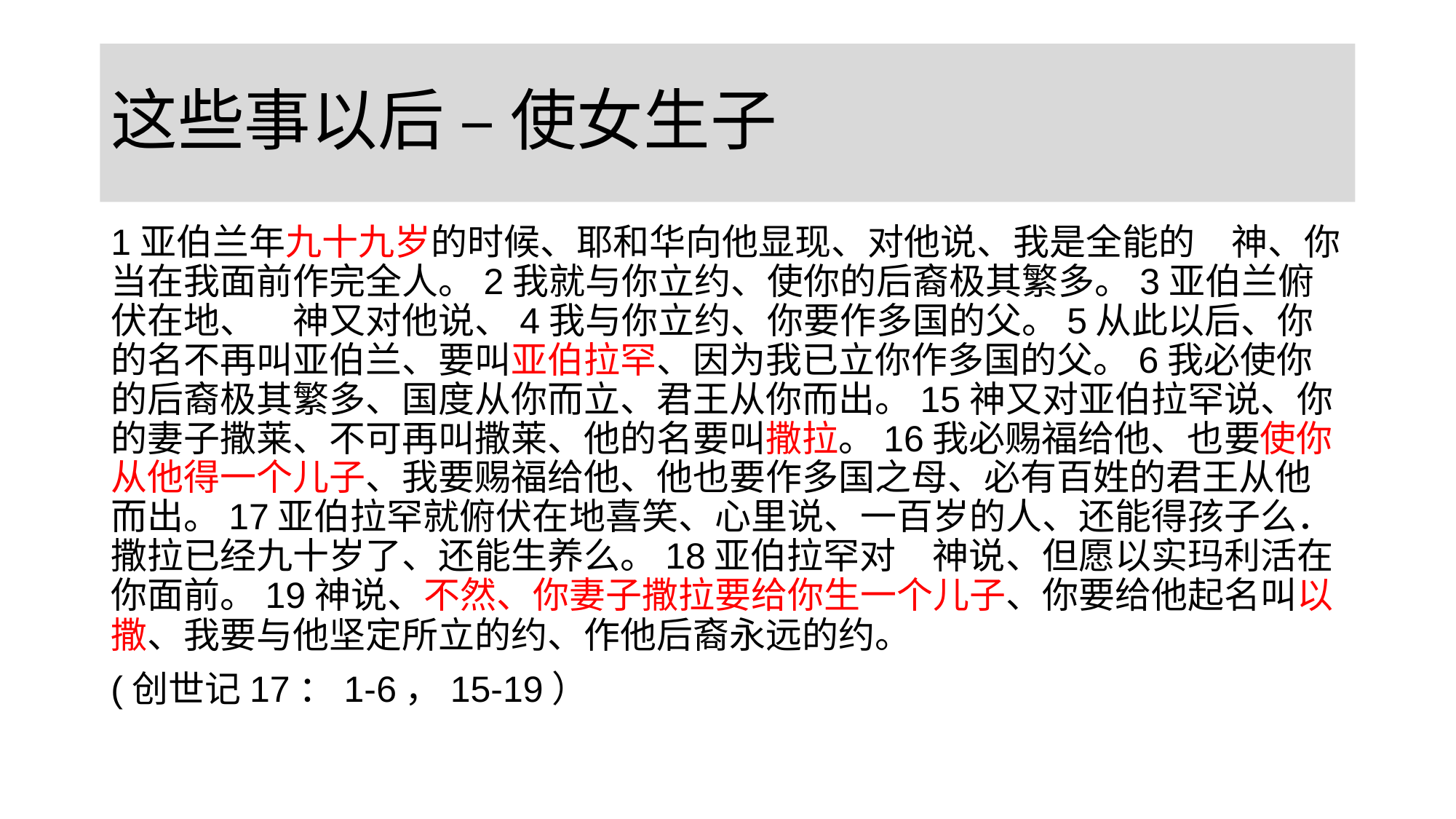

# 这些事以后 – 使女生子
1亚伯兰年九十九岁的时候、耶和华向他显现、对他说、我是全能的　神、你当在我面前作完全人。2我就与你立约、使你的后裔极其繁多。3亚伯兰俯伏在地、　神又对他说、4我与你立约、你要作多国的父。5从此以后、你的名不再叫亚伯兰、要叫亚伯拉罕、因为我已立你作多国的父。6我必使你的后裔极其繁多、国度从你而立、君王从你而出。15神又对亚伯拉罕说、你的妻子撒莱、不可再叫撒莱、他的名要叫撒拉。16我必赐福给他、也要使你从他得一个儿子、我要赐福给他、他也要作多国之母、必有百姓的君王从他而出。17亚伯拉罕就俯伏在地喜笑、心里说、一百岁的人、还能得孩子么．撒拉已经九十岁了、还能生养么。18亚伯拉罕对　神说、但愿以实玛利活在你面前。19神说、不然、你妻子撒拉要给你生一个儿子、你要给他起名叫以撒、我要与他坚定所立的约、作他后裔永远的约。
(创世记17：1-6，15-19）